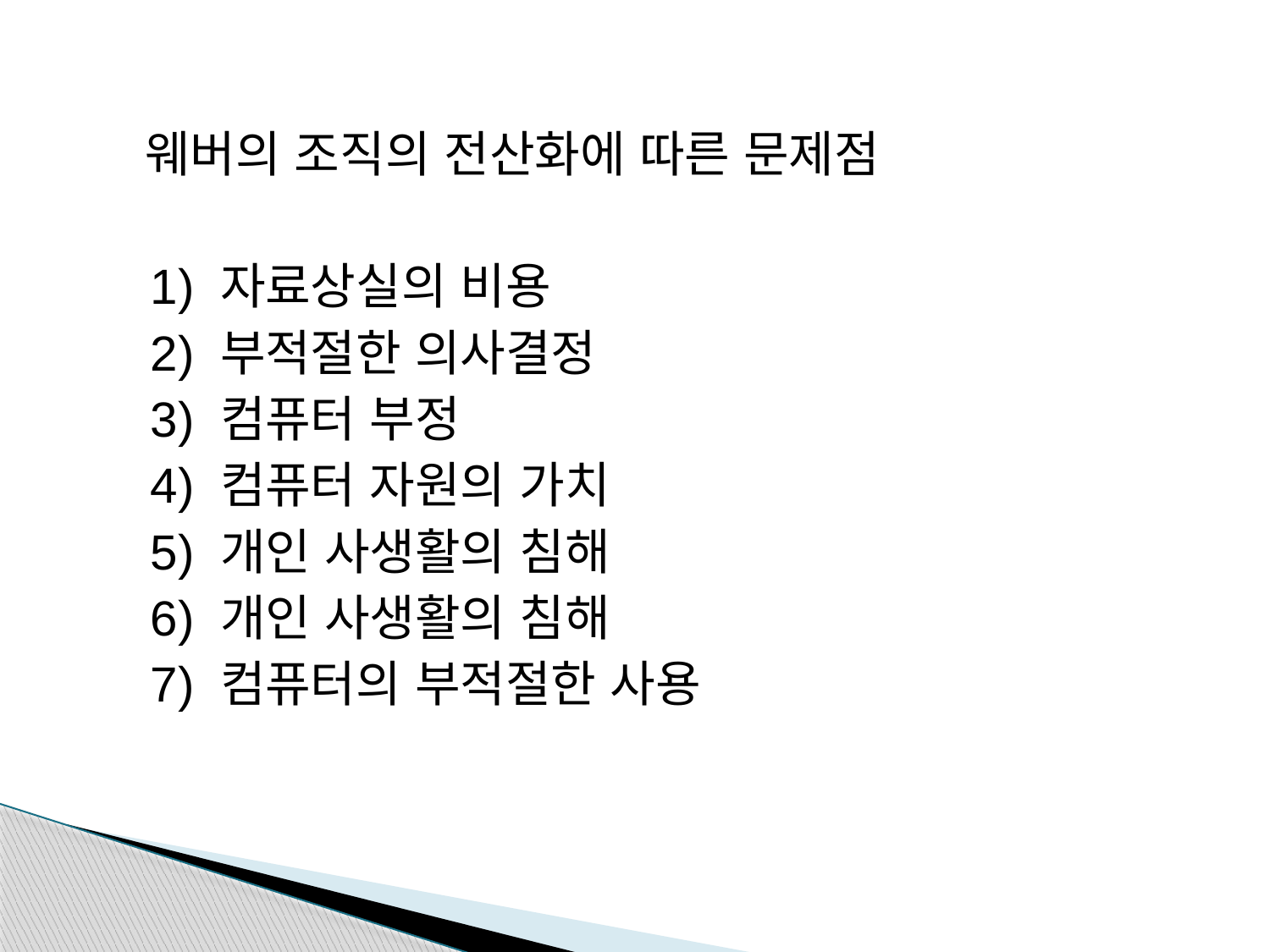

웨버의 조직의 전산화에 따른 문제점

  1) 자료상실의 비용
  2) 부적절한 의사결정
  3) 컴퓨터 부정
  4) 컴퓨터 자원의 가치
  5) 개인 사생활의 침해
  6) 개인 사생활의 침해
  7) 컴퓨터의 부적절한 사용